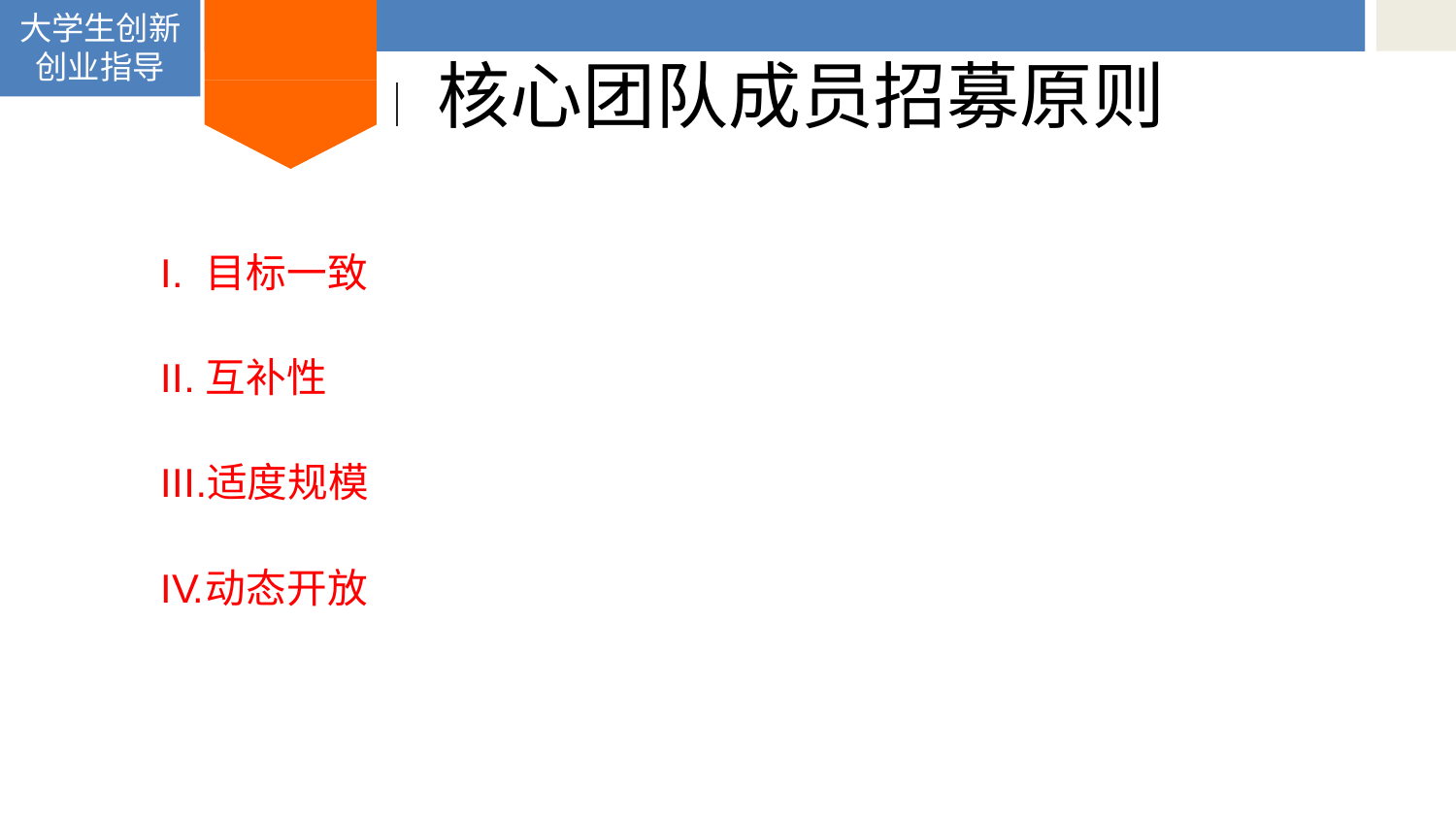

创新创业
18
大学生创新创业指导
# 核心团队成员招募原则
目标一致
互补性
适度规模
动态开放